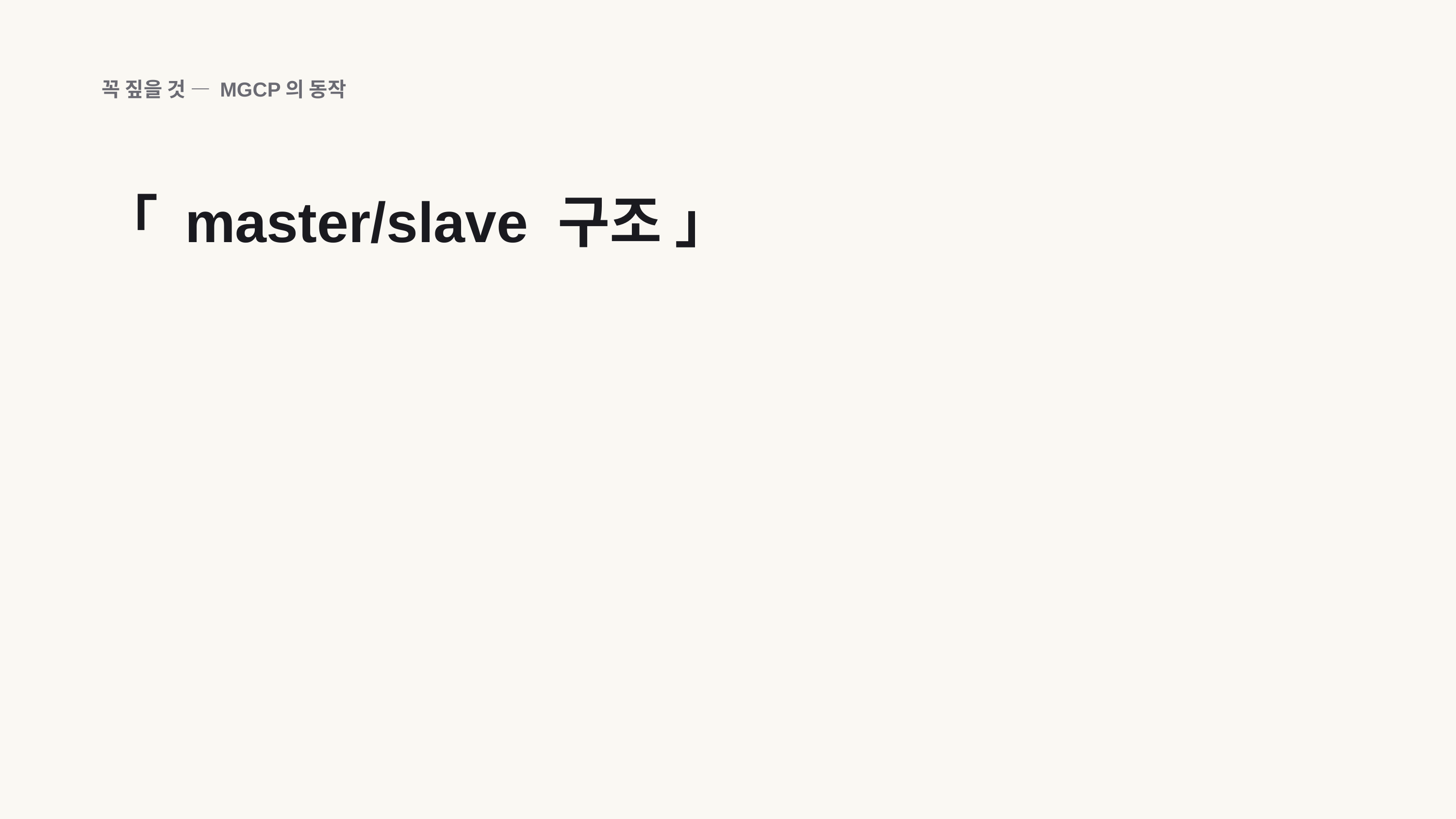

꼭 짚을 것 — MGCP의 동작
「 master/slave 구조 」